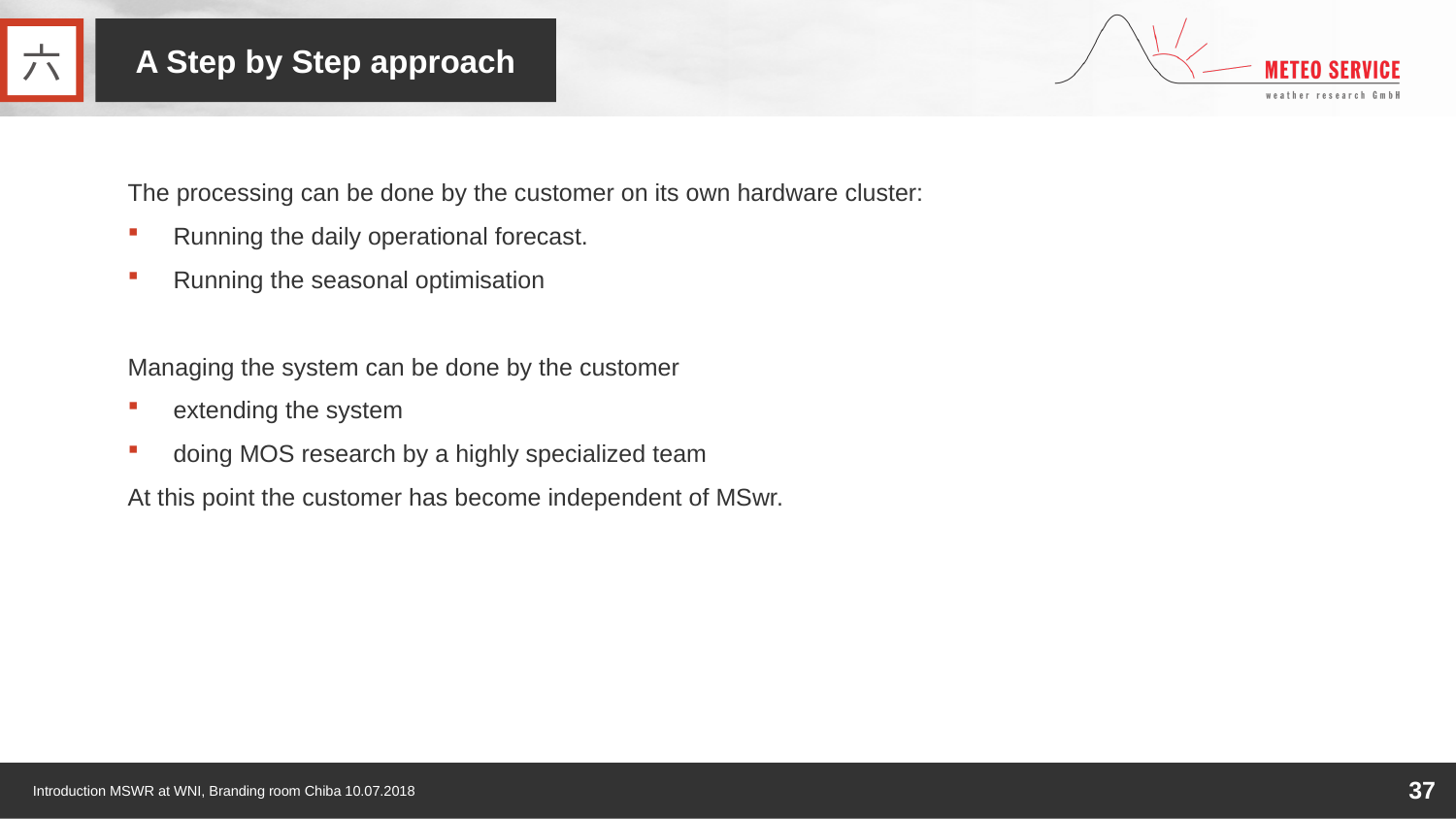

A Step by Step approach
六

The processing can be done by the customer on its own hardware cluster:
Running the daily operational forecast.
Running the seasonal optimisation
Managing the system can be done by the customer
extending the system
doing MOS research by a highly specialized team
At this point the customer has become independent of MSwr.